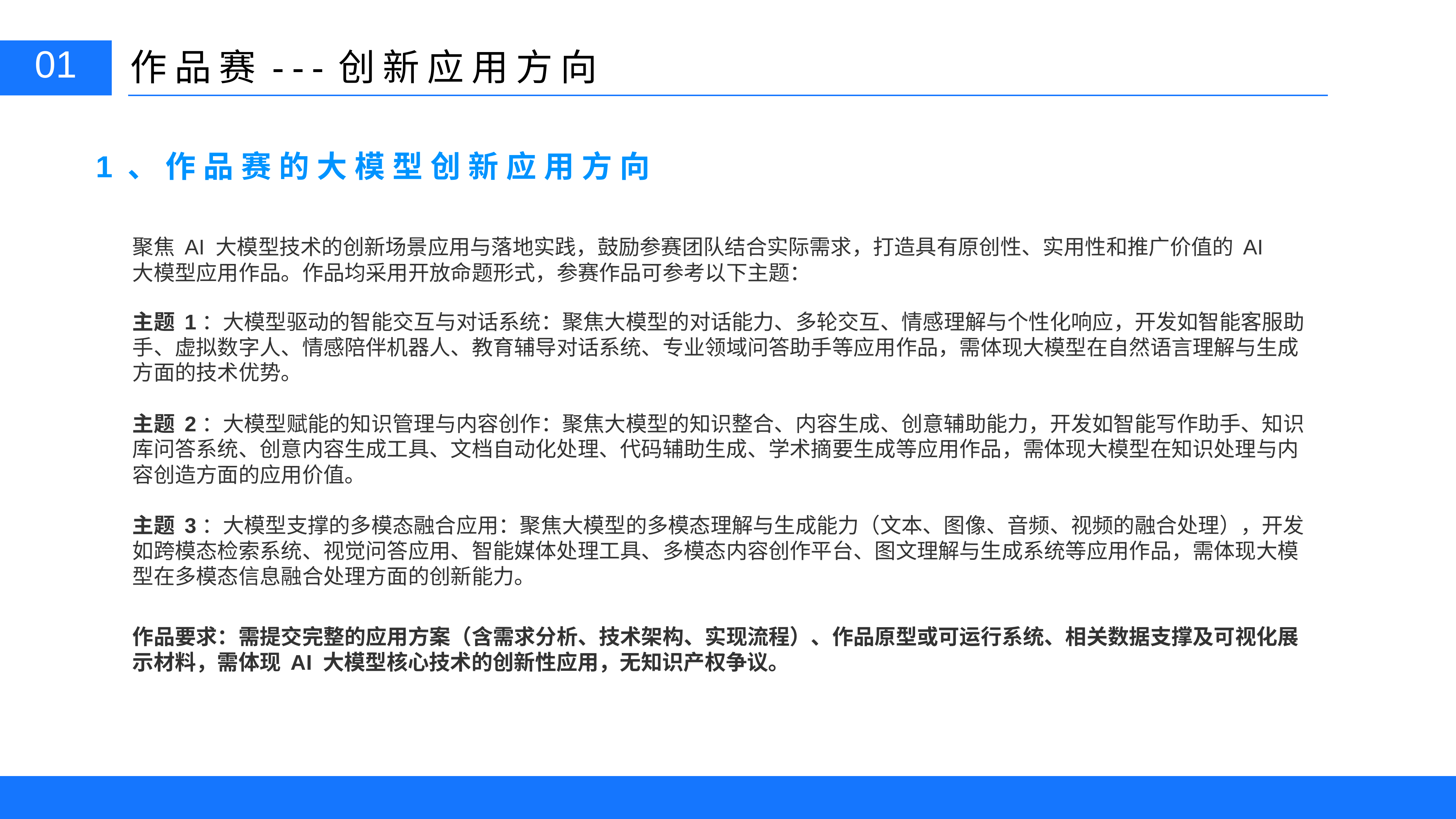

作品赛---创新应用方向
01
1、作品赛的大模型创新应用方向
聚焦 AI 大模型技术的创新场景应用与落地实践，鼓励参赛团队结合实际需求，打造具有原创性、实用性和推广价值的 AI 大模型应用作品。作品均采用开放命题形式，参赛作品可参考以下主题：
主题 1：大模型驱动的智能交互与对话系统：聚焦大模型的对话能力、多轮交互、情感理解与个性化响应，开发如智能客服助手、虚拟数字人、情感陪伴机器人、教育辅导对话系统、专业领域问答助手等应用作品，需体现大模型在自然语言理解与生成方面的技术优势。

主题 2：大模型赋能的知识管理与内容创作：聚焦大模型的知识整合、内容生成、创意辅助能力，开发如智能写作助手、知识库问答系统、创意内容生成工具、文档自动化处理、代码辅助生成、学术摘要生成等应用作品，需体现大模型在知识处理与内容创造方面的应用价值。

主题 3：大模型支撑的多模态融合应用：聚焦大模型的多模态理解与生成能力（文本、图像、音频、视频的融合处理），开发如跨模态检索系统、视觉问答应用、智能媒体处理工具、多模态内容创作平台、图文理解与生成系统等应用作品，需体现大模型在多模态信息融合处理方面的创新能力。
作品要求：需提交完整的应用方案（含需求分析、技术架构、实现流程）、作品原型或可运行系统、相关数据支撑及可视化展示材料，需体现 AI 大模型核心技术的创新性应用，无知识产权争议。